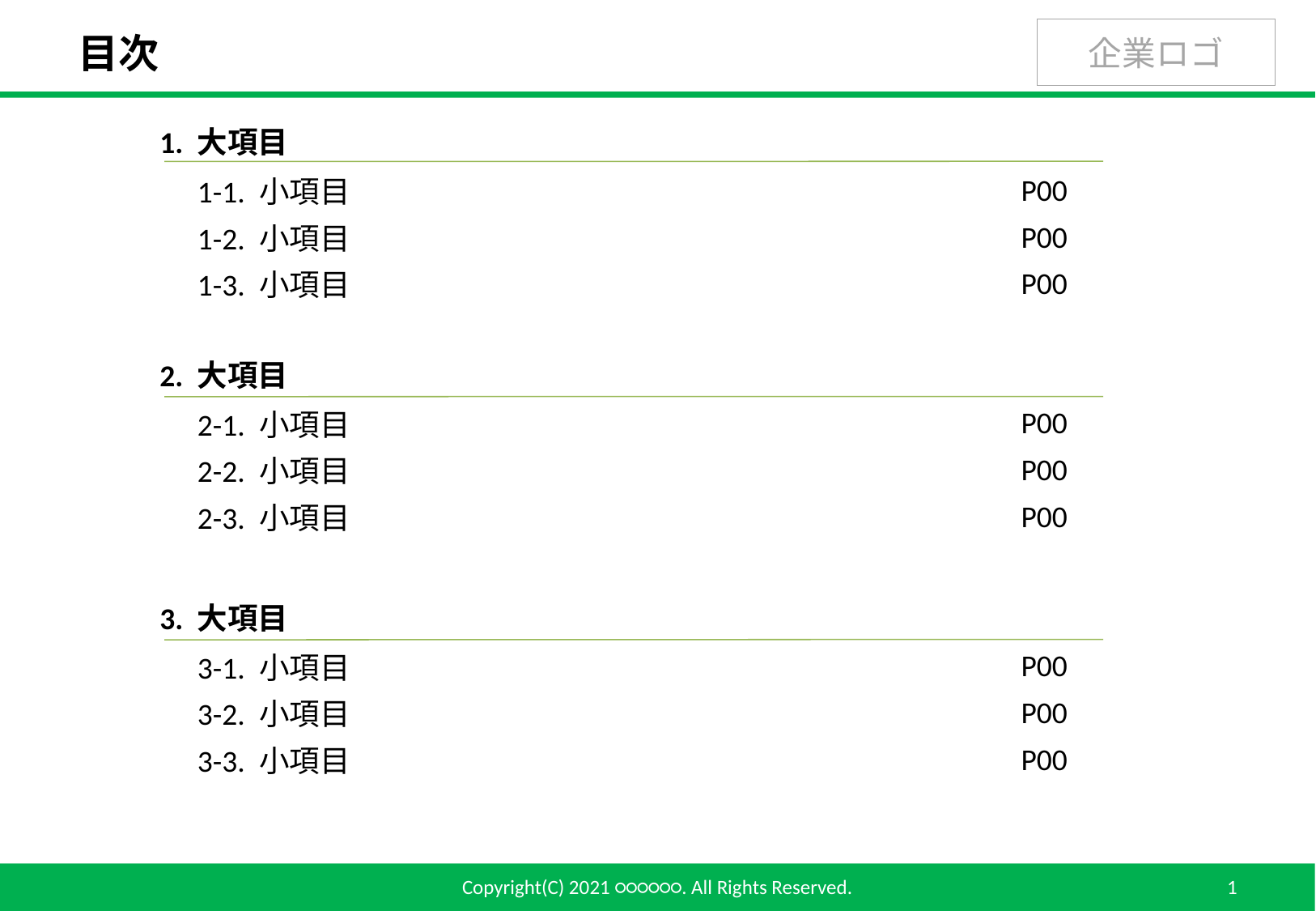

# 目次
1. 大項目
P00
P00
P00
1-1. 小項目
1-2. 小項目
1-3. 小項目
2. 大項目
P00
P00
P00
2-1. 小項目
2-2. 小項目
2-3. 小項目
3. 大項目
P00
P00
P00
3-1. 小項目
3-2. 小項目
3-3. 小項目
Copyright(C) 2021 ○○○○○○. All Rights Reserved.
1